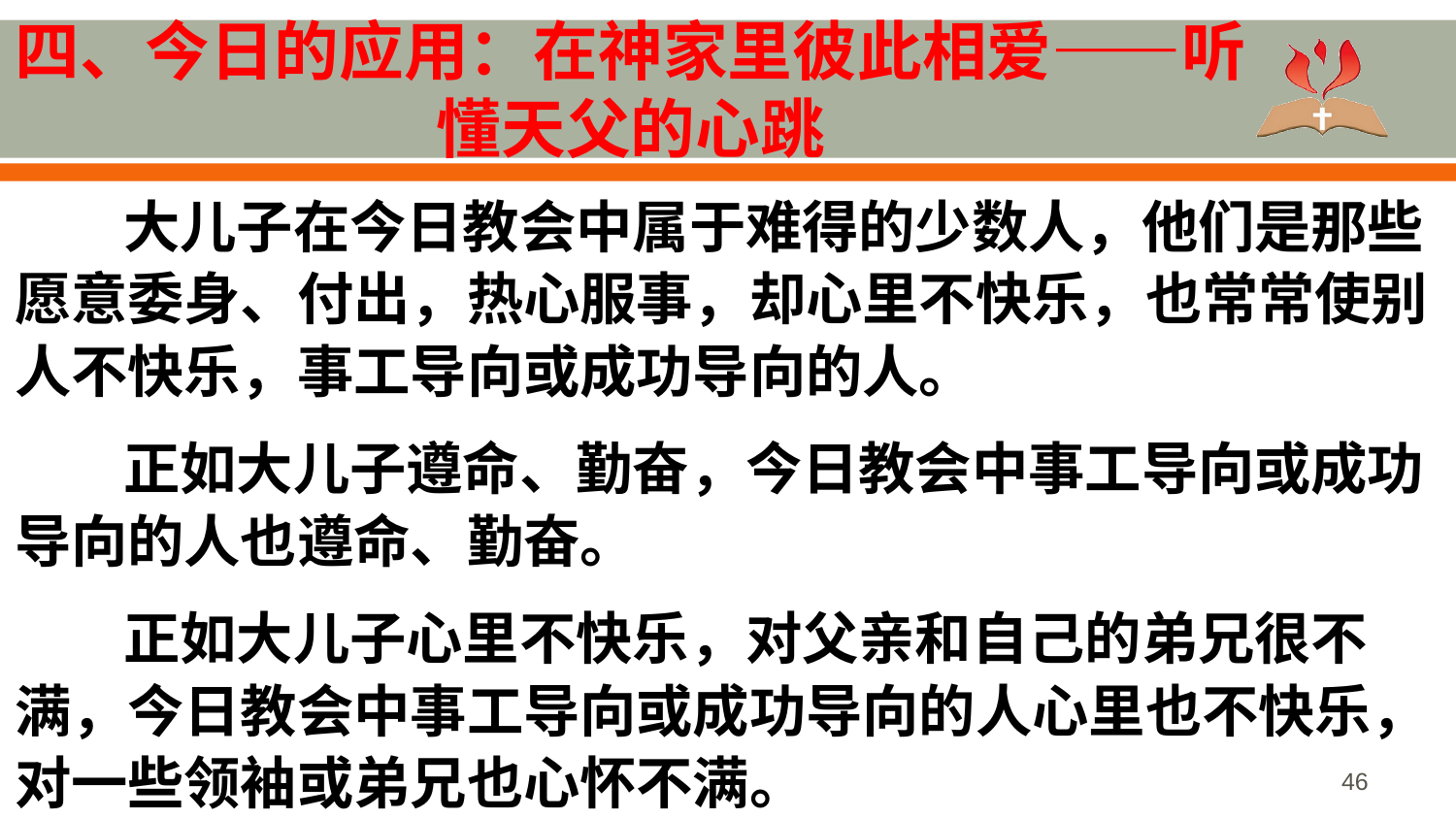

# 四、今日的应用：在神家里彼此相爱——听懂天父的心跳
大儿子在今日教会中属于难得的少数人，他们是那些愿意委身、付出，热心服事，却心里不快乐，也常常使别人不快乐，事工导向或成功导向的人。
正如大儿子遵命、勤奋，今日教会中事工导向或成功导向的人也遵命、勤奋。
正如大儿子心里不快乐，对父亲和自己的弟兄很不满，今日教会中事工导向或成功导向的人心里也不快乐，对一些领袖或弟兄也心怀不满。

46